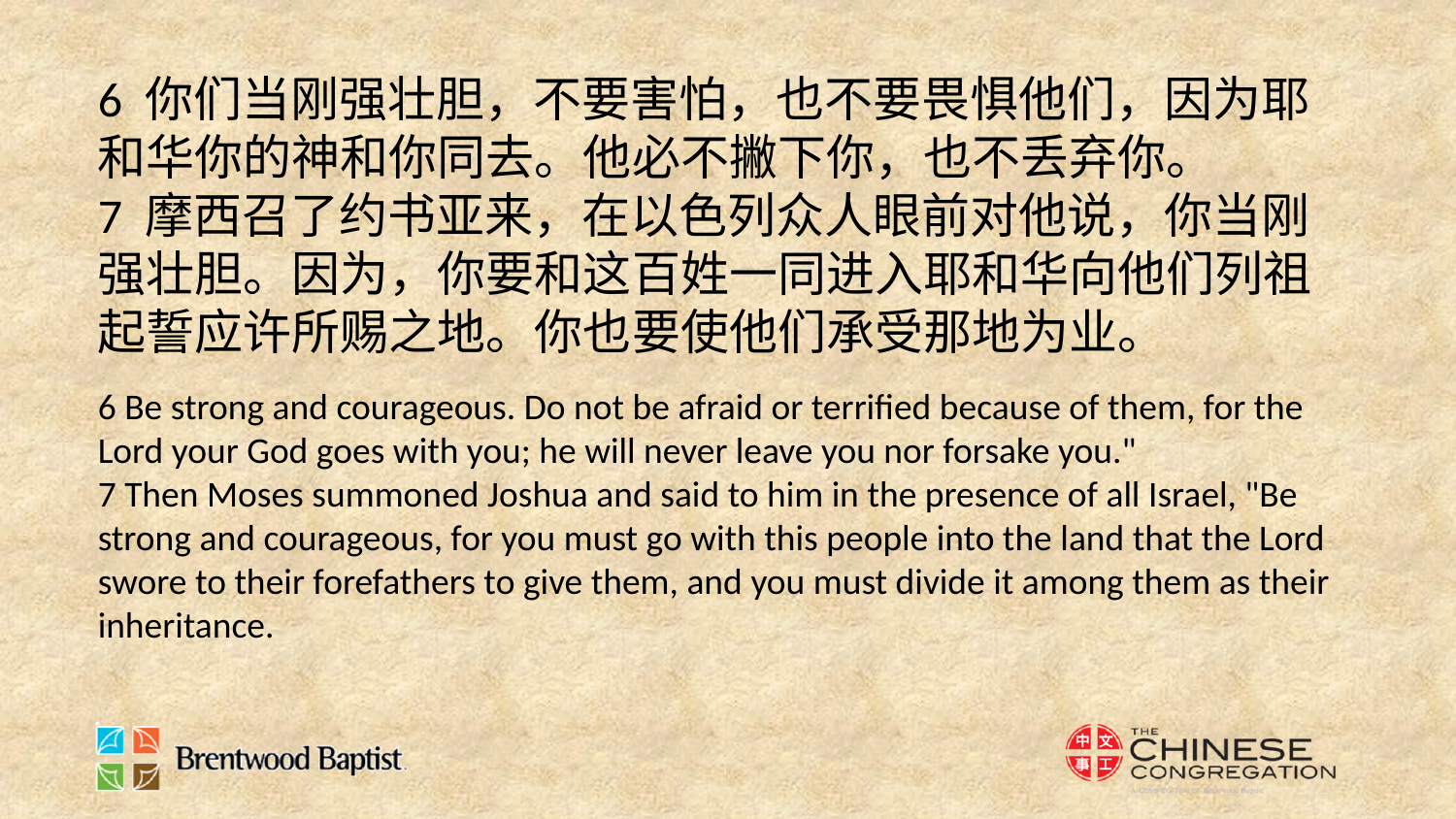

6 你们当刚强壮胆，不要害怕，也不要畏惧他们，因为耶和华你的神和你同去。他必不撇下你，也不丢弃你。
7 摩西召了约书亚来，在以色列众人眼前对他说，你当刚强壮胆。因为，你要和这百姓一同进入耶和华向他们列祖起誓应许所赐之地。你也要使他们承受那地为业。

6 Be strong and courageous. Do not be afraid or terrified because of them, for the Lord your God goes with you; he will never leave you nor forsake you."
7 Then Moses summoned Joshua and said to him in the presence of all Israel, "Be strong and courageous, for you must go with this people into the land that the Lord swore to their forefathers to give them, and you must divide it among them as their inheritance.